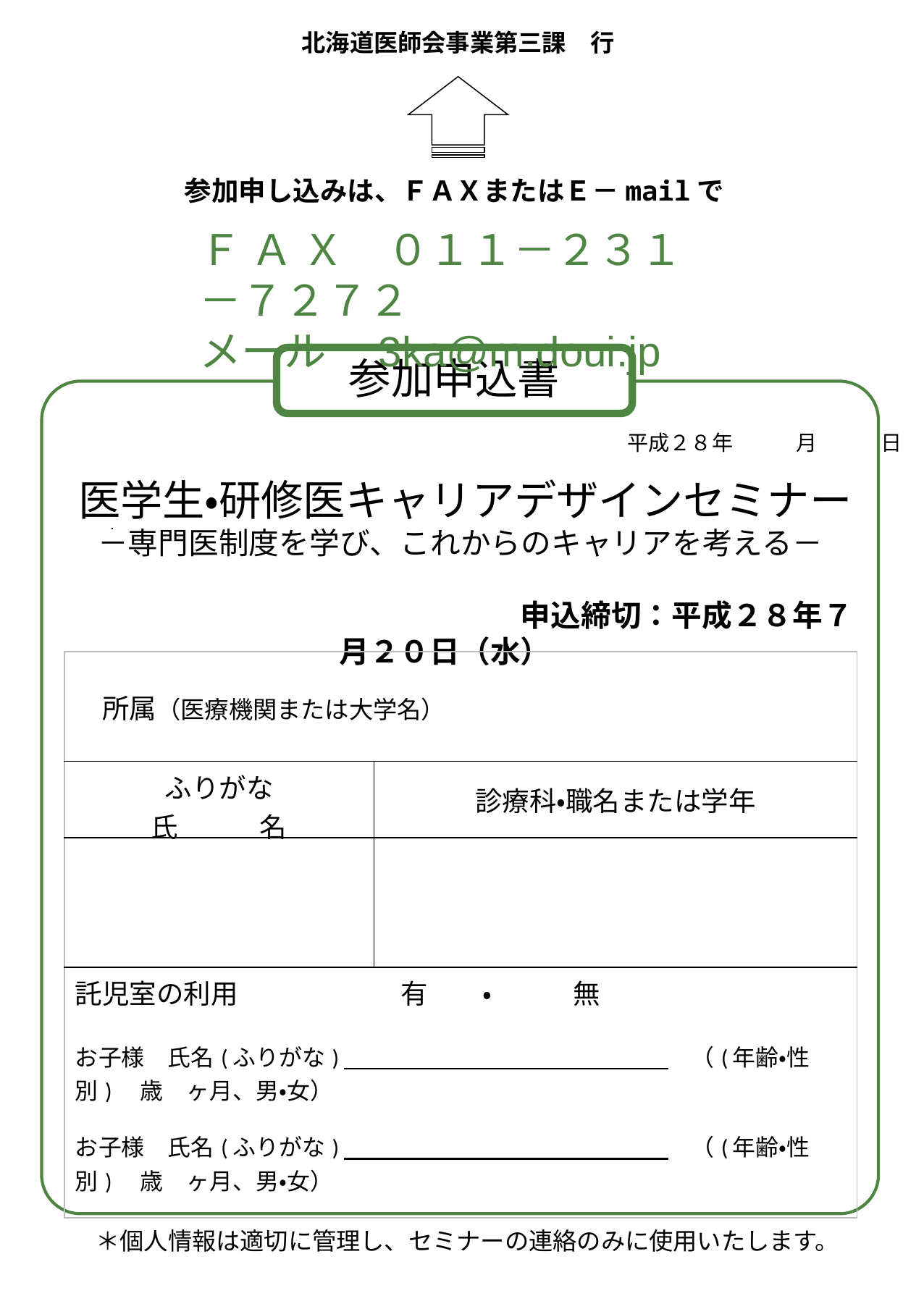

北海道医師会事業第三課　行

参加申し込みは、ＦＡＸまたはＥ－mailで
Ｆ Ａ Ｘ　０１１－２３１－７２７２
メール　3ka@m.doui.jp
参加申込書

平成２８年　　　月　　　日
‎医学生・研修医キャリアデザインセミナー
－専門医制度を学び、これからのキャリアを考える－

　　　　　　　　　　　　　　　申込締切：平成２８年７月２０日（水）

| 所属（医療機関または大学名） |  |
| --- | --- |
| ふりがな 氏　　　名 | 診療科・職名または学年 |
|  |  |
| 託児室の利用　　　　　　有　　・　　　無 お子様　氏名(ふりがな)　　　　　　　　　　　　　　　（(年齢・性別)　歳　ヶ月、男・女）   お子様　氏名(ふりがな)　　　　　　　　　　　　　　　（(年齢・性別)　歳　ヶ月、男・女） |  |
＊個人情報は適切に管理し、セミナーの連絡のみに使用いたします。